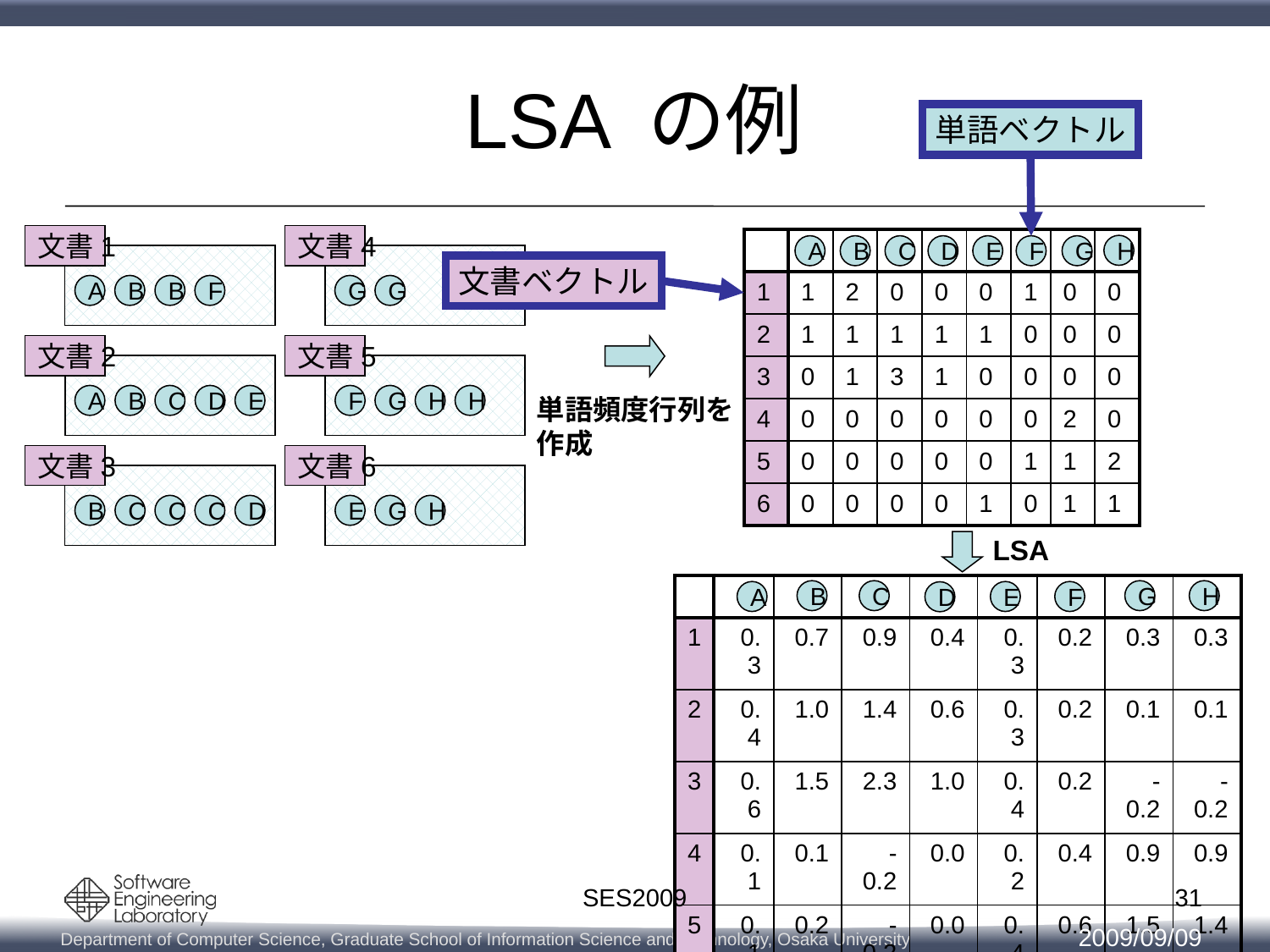

# LSA の例
単語ベクトル
文書1
文書4
|  |  |  |  |  |  |  |  |  |
| --- | --- | --- | --- | --- | --- | --- | --- | --- |
| 1 | 1 | 2 | 0 | 0 | 0 | 1 | 0 | 0 |
| 2 | 1 | 1 | 1 | 1 | 1 | 0 | 0 | 0 |
| 3 | 0 | 1 | 3 | 1 | 0 | 0 | 0 | 0 |
| 4 | 0 | 0 | 0 | 0 | 0 | 0 | 2 | 0 |
| 5 | 0 | 0 | 0 | 0 | 0 | 1 | 1 | 2 |
| 6 | 0 | 0 | 0 | 0 | 1 | 0 | 1 | 1 |
H
A
B
C
D
E
F
G

文書ベクトル
A
B
B
F
G
G
文書2
文書5

A
B
C
D
E
F
G
H
H
単語頻度行列を
作成
文書3
文書6

B
C
C
C
D
E
G
H
LSA

|  |  |  |  |  |  |  |  |  |
| --- | --- | --- | --- | --- | --- | --- | --- | --- |
| 1 | 0.3 | 0.7 | 0.9 | 0.4 | 0.3 | 0.2 | 0.3 | 0.3 |
| 2 | 0.4 | 1.0 | 1.4 | 0.6 | 0.3 | 0.2 | 0.1 | 0.1 |
| 3 | 0.6 | 1.5 | 2.3 | 1.0 | 0.4 | 0.2 | -0.2 | -0.2 |
| 4 | 0.1 | 0.1 | -0.2 | 0.0 | 0.2 | 0.4 | 0.9 | 0.9 |
| 5 | 0.1 | 0.2 | -0.2 | 0.0 | 0.4 | 0.6 | 1.5 | 1.4 |
| 6 | 0.1 | 0.2 | -0.1 | 0.0 | 0.3 | 0.4 | 1.0 | 0.9 |
B
C
G
H
A
E
F
D
31
SES2009
2009/09/09